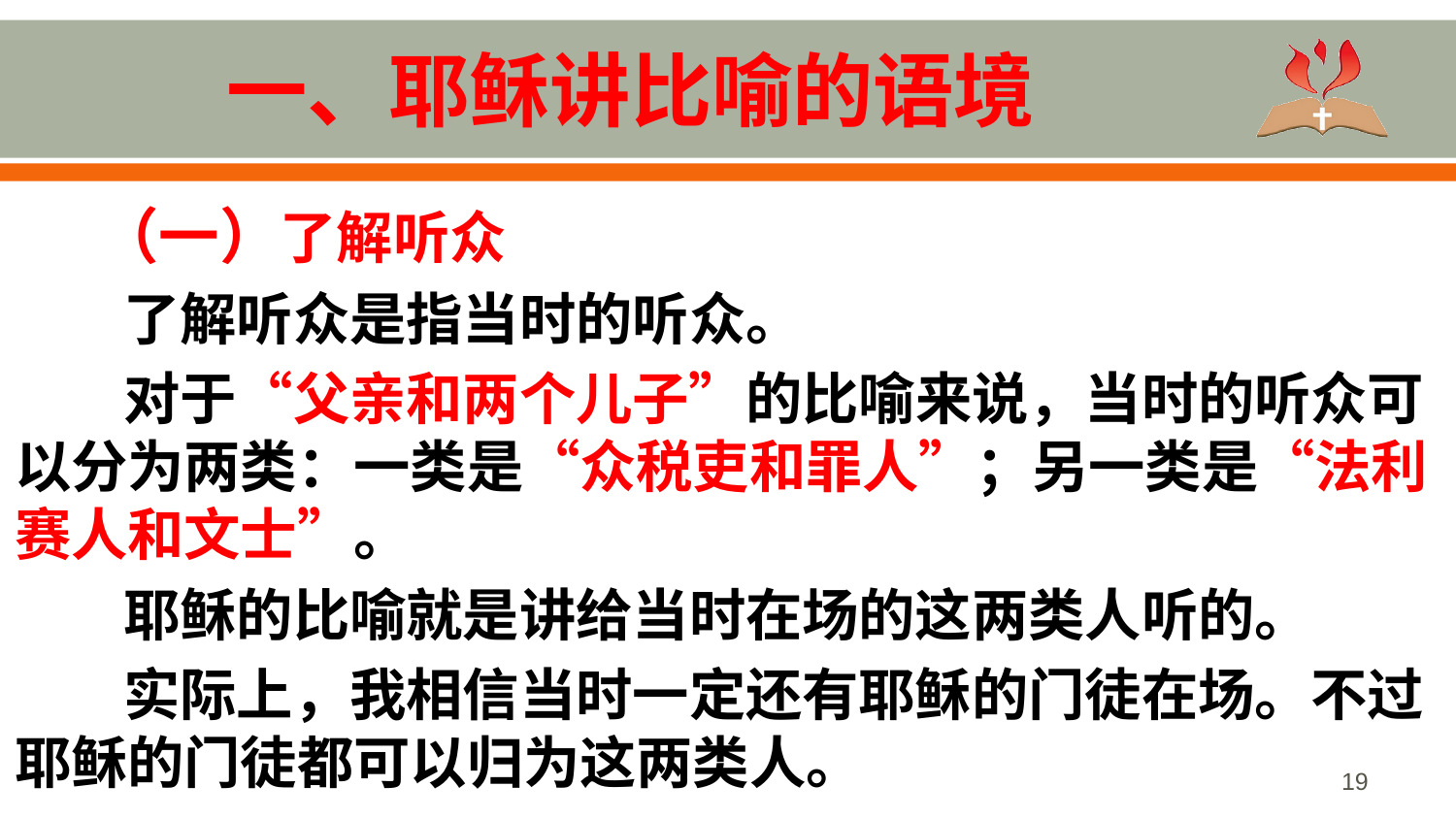

# 一、耶稣讲比喻的语境
     （一）了解听众
了解听众是指当时的听众。
对于“父亲和两个儿子”的比喻来说，当时的听众可以分为两类：一类是“众税吏和罪人”；另一类是“法利赛人和文士”。
耶稣的比喻就是讲给当时在场的这两类人听的。
实际上，我相信当时一定还有耶稣的门徒在场。不过耶稣的门徒都可以归为这两类人。

19